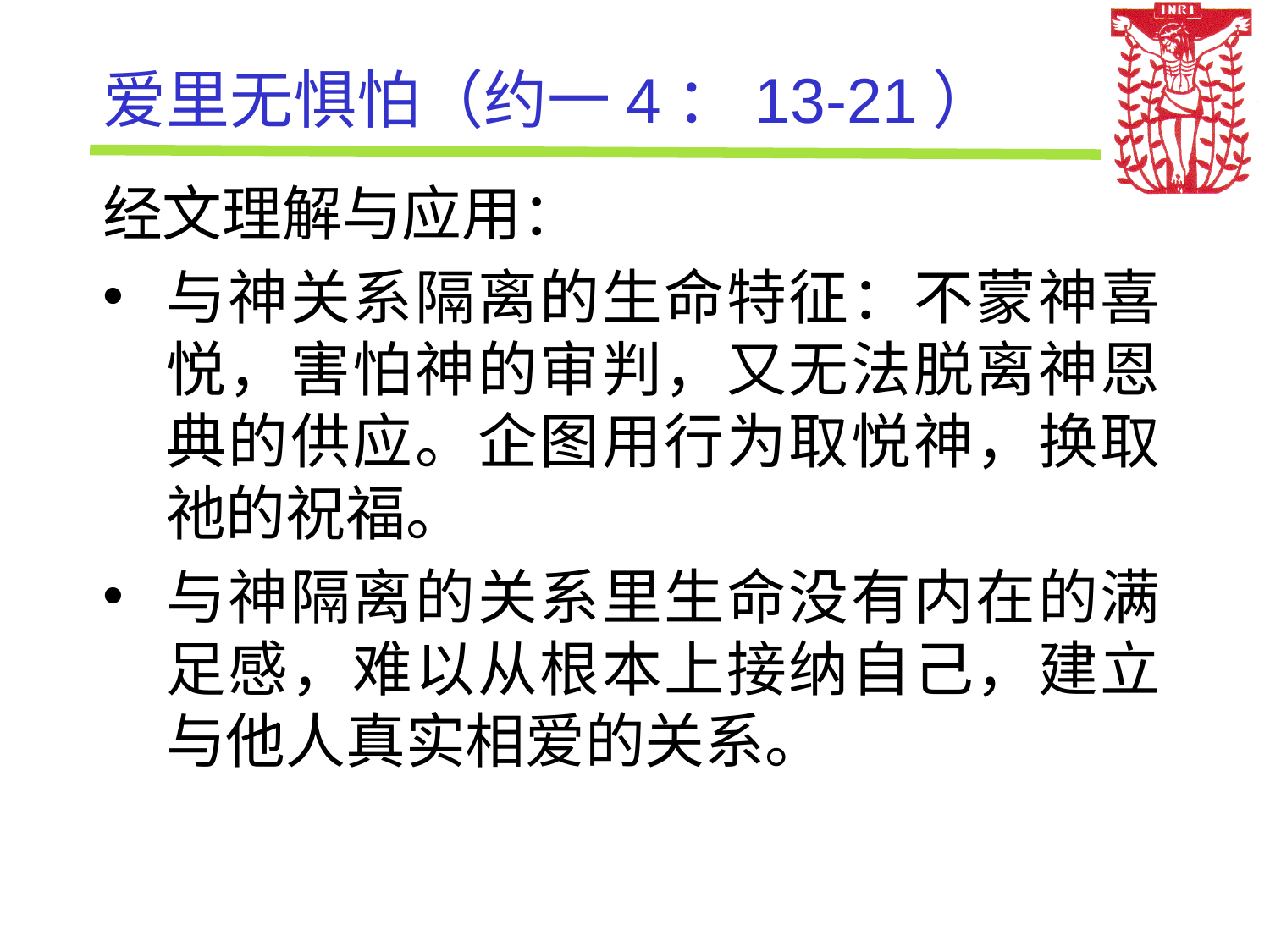

爱里无惧怕（约一4：13-21）
经文理解与应用：
与神关系隔离的生命特征：不蒙神喜悦，害怕神的审判，又无法脱离神恩典的供应。企图用行为取悦神，换取祂的祝福。
与神隔离的关系里生命没有内在的满足感，难以从根本上接纳自己，建立与他人真实相爱的关系。